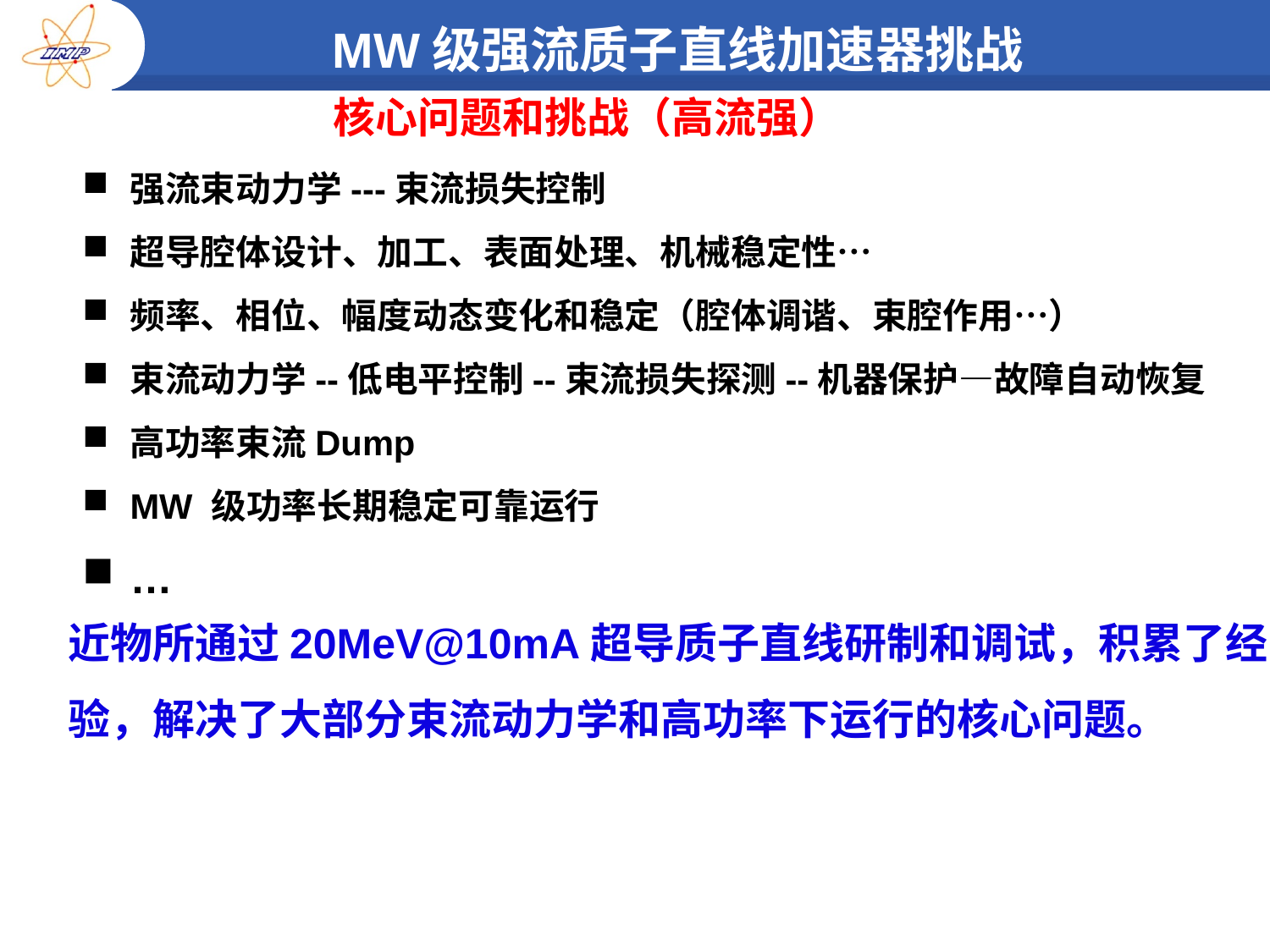

MW级强流质子直线加速器挑战
核心问题和挑战（高流强）
强流束动力学---束流损失控制
超导腔体设计、加工、表面处理、机械稳定性…
频率、相位、幅度动态变化和稳定（腔体调谐、束腔作用…）
束流动力学--低电平控制--束流损失探测--机器保护—故障自动恢复
高功率束流Dump
MW 级功率长期稳定可靠运行
…
近物所通过20MeV@10mA超导质子直线研制和调试，积累了经验，解决了大部分束流动力学和高功率下运行的核心问题。